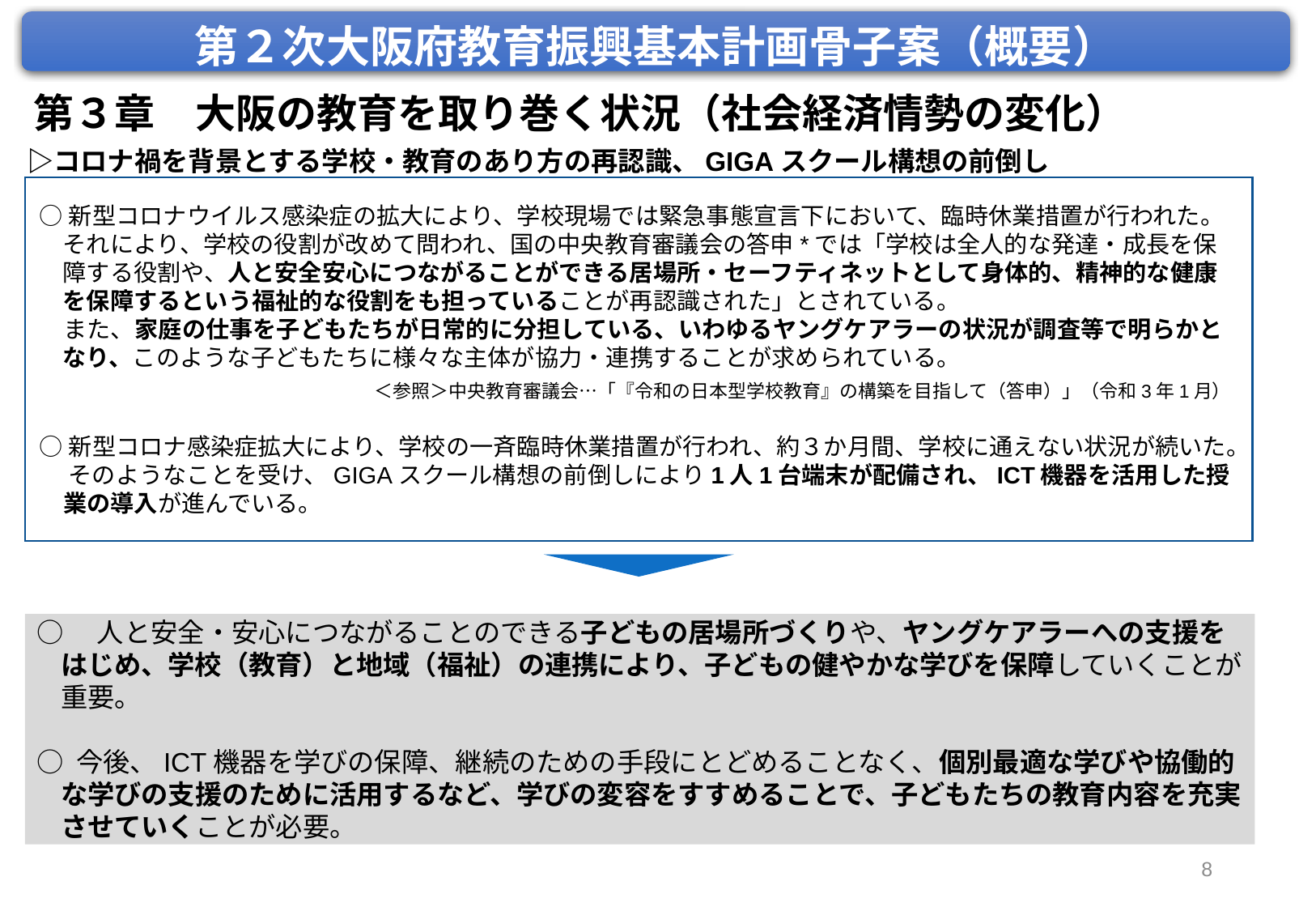

第２次大阪府教育振興基本計画骨子案（概要）
第３章　大阪の教育を取り巻く状況（社会経済情勢の変化）
　▷コロナ禍を背景とする学校・教育のあり方の再認識、GIGAスクール構想の前倒し

○新型コロナウイルス感染症の拡大により、学校現場では緊急事態宣言下において、臨時休業措置が行われた。それにより、学校の役割が改めて問われ、国の中央教育審議会の答申*では「学校は全人的な発達・成長を保障する役割や、人と安全安心につながることができる居場所・セーフティネットとして身体的、精神的な健康を保障するという福祉的な役割をも担っていることが再認識された」とされている。
また、家庭の仕事を子どもたちが日常的に分担している、いわゆるヤングケアラーの状況が調査等で明らかとなり、このような子どもたちに様々な主体が協力・連携することが求められている。
＜参照＞中央教育審議会…「『令和の日本型学校教育』の構築を目指して（答申）」（令和3年1月）

○新型コロナ感染症拡大により、学校の一斉臨時休業措置が行われ、約３か月間、学校に通えない状況が続いた。
　 そのようなことを受け、GIGAスクール構想の前倒しにより1人1台端末が配備され、ICT機器を活用した授業の導入が進んでいる。

○　人と安全・安心につながることのできる子どもの居場所づくりや、ヤングケアラーへの支援をはじめ、学校（教育）と地域（福祉）の連携により、子どもの健やかな学びを保障していくことが重要。

○ 今後、ICT機器を学びの保障、継続のための手段にとどめることなく、個別最適な学びや協働的な学びの支援のために活用するなど、学びの変容をすすめることで、子どもたちの教育内容を充実させていくことが必要。
8